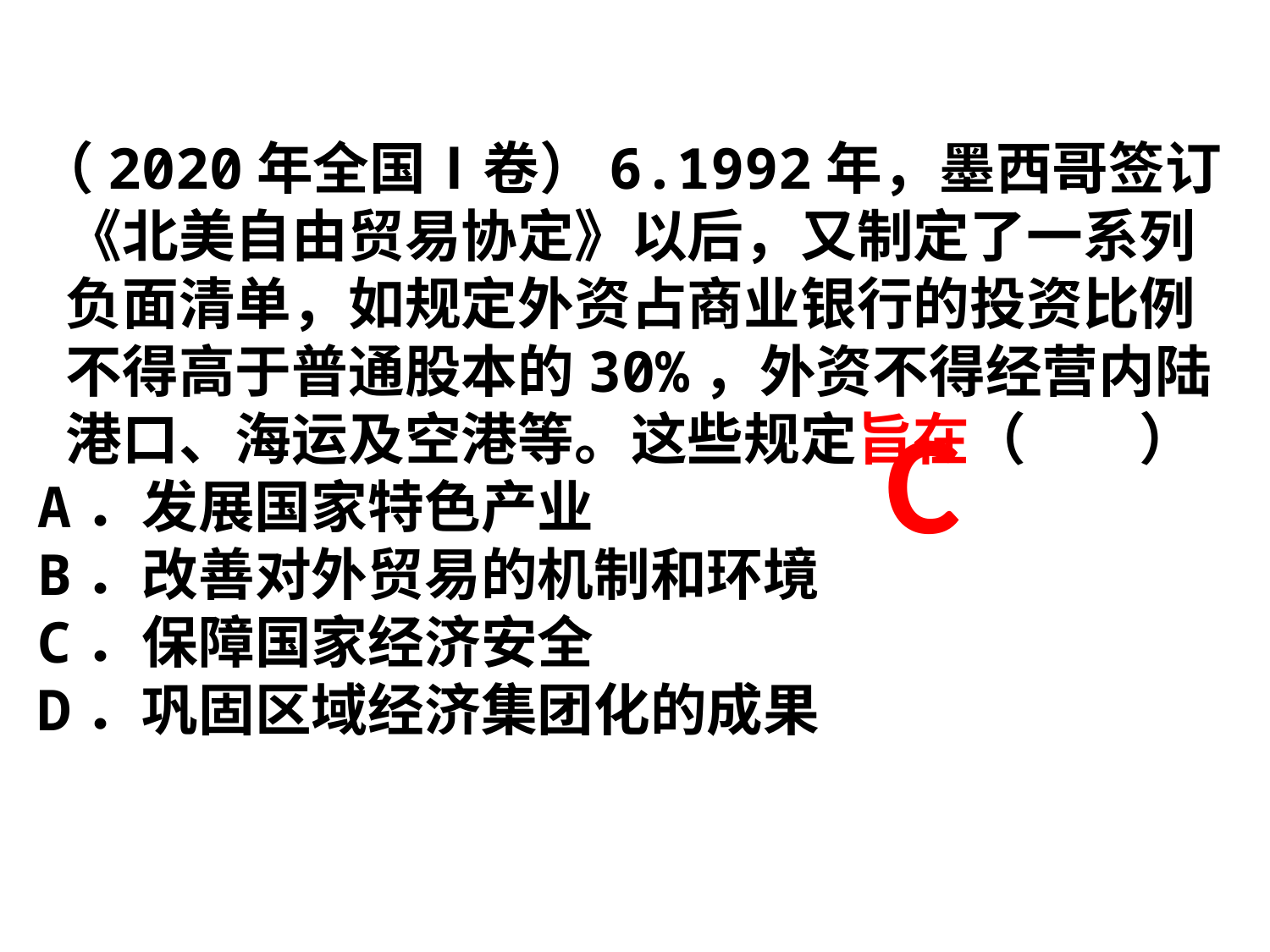

（2020年全国Ⅰ卷）6.1992年，墨西哥签订《北美自由贸易协定》以后，又制定了一系列负面清单，如规定外资占商业银行的投资比例不得高于普通股本的30%，外资不得经营内陆港口、海运及空港等。这些规定旨在（　　）
A．发展国家特色产业
B．改善对外贸易的机制和环境
C．保障国家经济安全
D．巩固区域经济集团化的成果
C